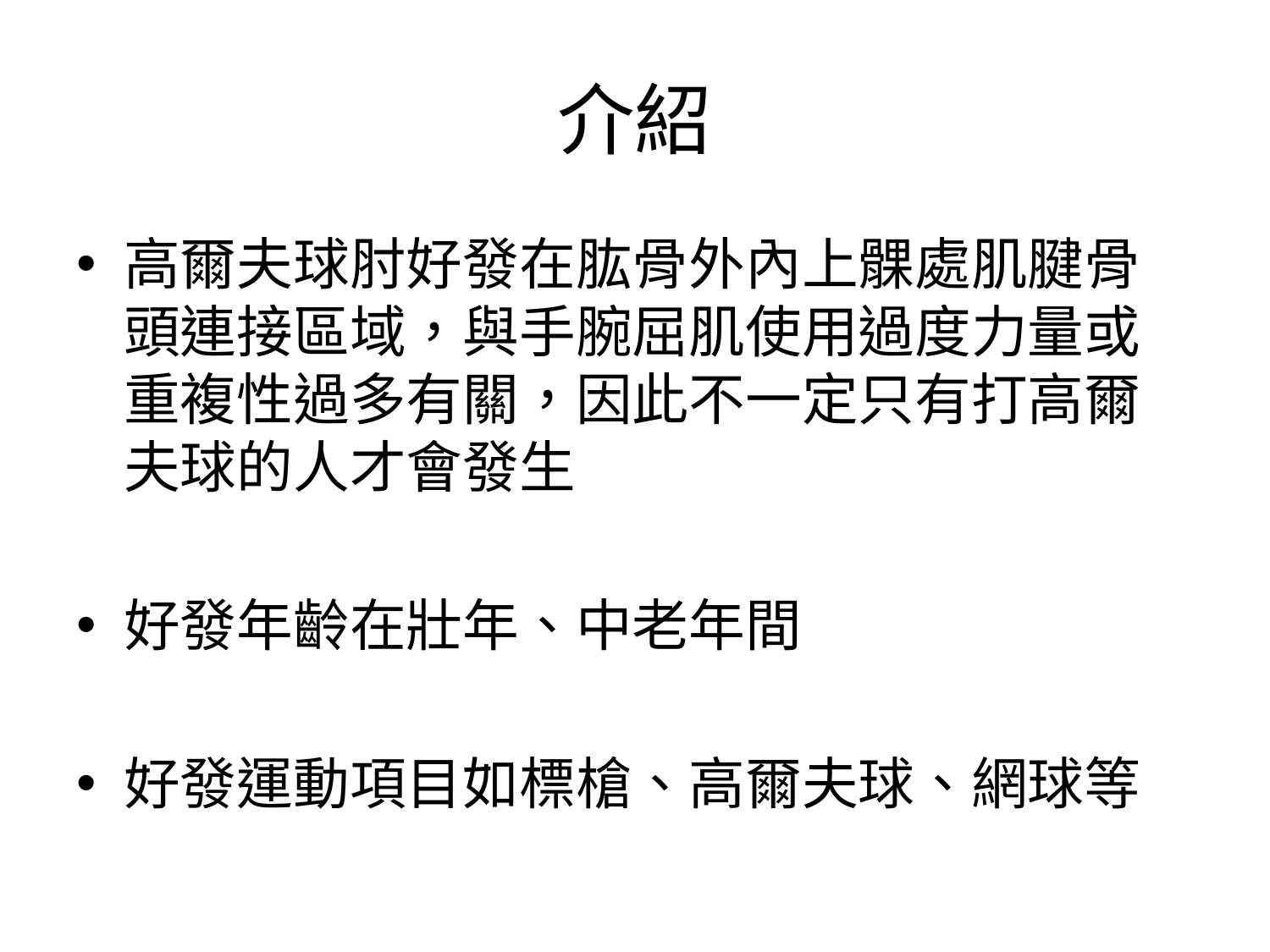

# 介紹
高爾夫球肘好發在肱骨外內上髁處肌腱骨頭連接區域，與手腕屈肌使用過度力量或重複性過多有關，因此不一定只有打高爾夫球的人才會發生

好發年齡在壯年、中老年間

好發運動項目如標槍、高爾夫球、網球等